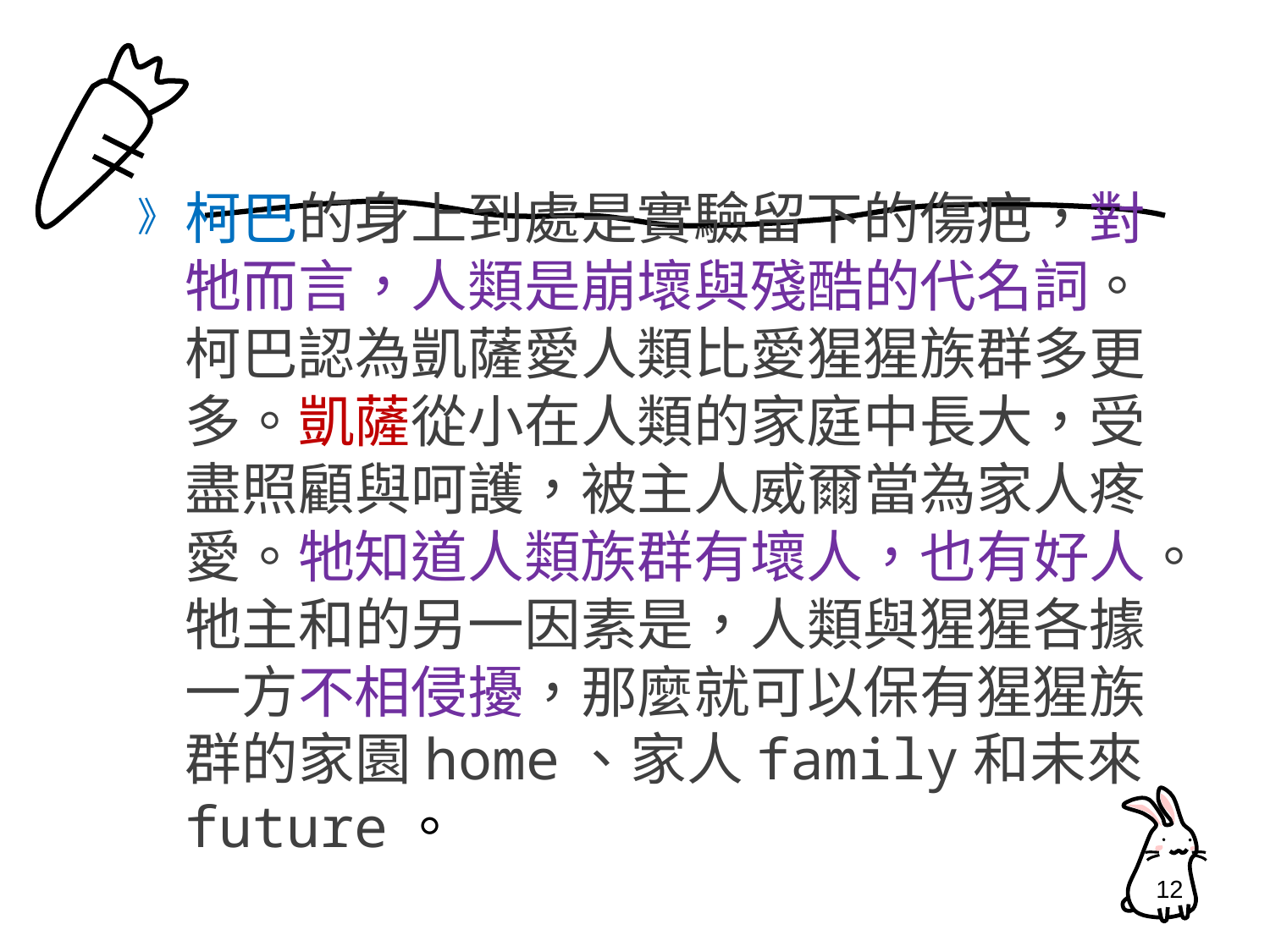

# 柯巴的身上到處是實驗留下的傷疤，對牠而言，人類是崩壞與殘酷的代名詞。柯巴認為凱薩愛人類比愛猩猩族群多更多。凱薩從小在人類的家庭中長大，受盡照顧與呵護，被主人威爾當為家人疼愛。牠知道人類族群有壞人，也有好人。牠主和的另一因素是，人類與猩猩各據一方不相侵擾，那麼就可以保有猩猩族群的家園home、家人family和未來future。

12